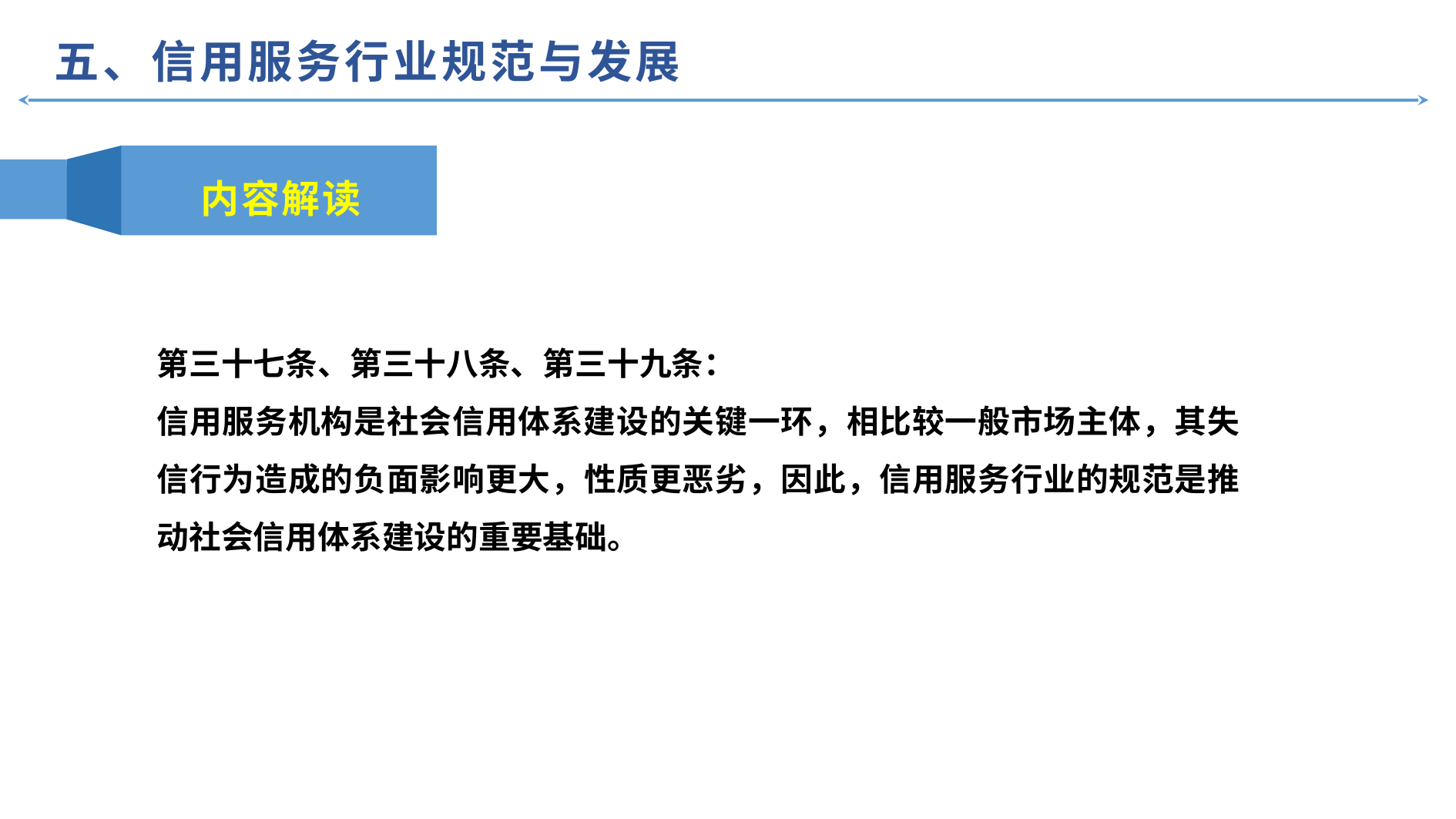

五、信用服务行业规范与发展

内容解读
第三十七条、第三十八条、第三十九条：
信用服务机构是社会信用体系建设的关键一环，相比较一般市场主体，其失信行为造成的负面影响更大，性质更恶劣，因此，信用服务行业的规范是推动社会信用体系建设的重要基础。